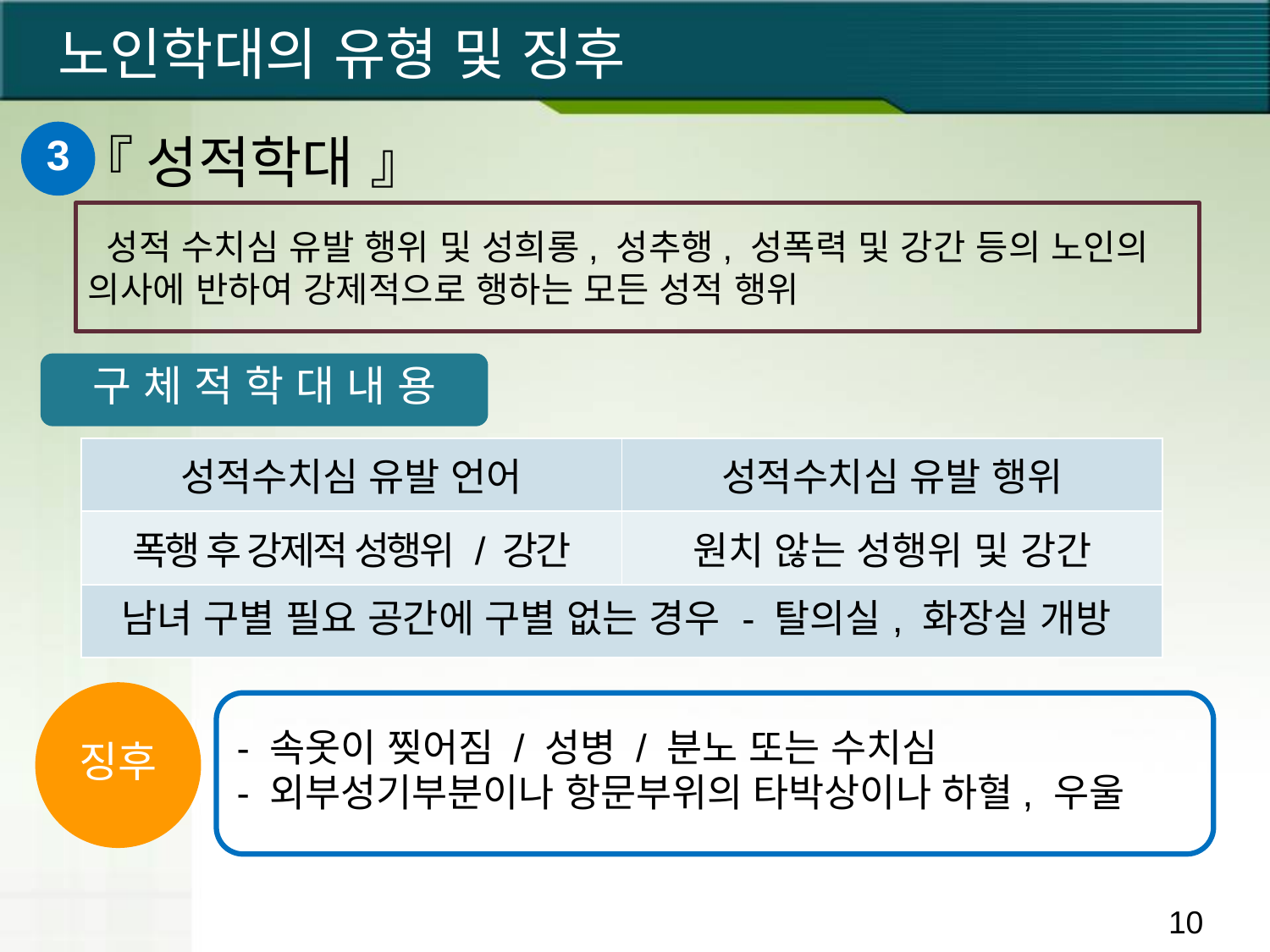

노인학대의 유형 및 징후
『 성적학대 』
3
 성적 수치심 유발 행위 및 성희롱, 성추행, 성폭력 및 강간 등의 노인의  의사에 반하여 강제적으로 행하는 모든 성적 행위
구 체 적 학 대 내 용
| 성적수치심 유발 언어 | 성적수치심 유발 행위 |
| --- | --- |
| 폭행 후 강제적 성행위 / 강간 | 원치 않는 성행위 및 강간 |
| 남녀 구별 필요 공간에 구별 없는 경우 - 탈의실, 화장실 개방 |  |
징후
- 속옷이 찢어짐 / 성병 / 분노 또는 수치심
- 외부성기부분이나 항문부위의 타박상이나 하혈, 우울
10